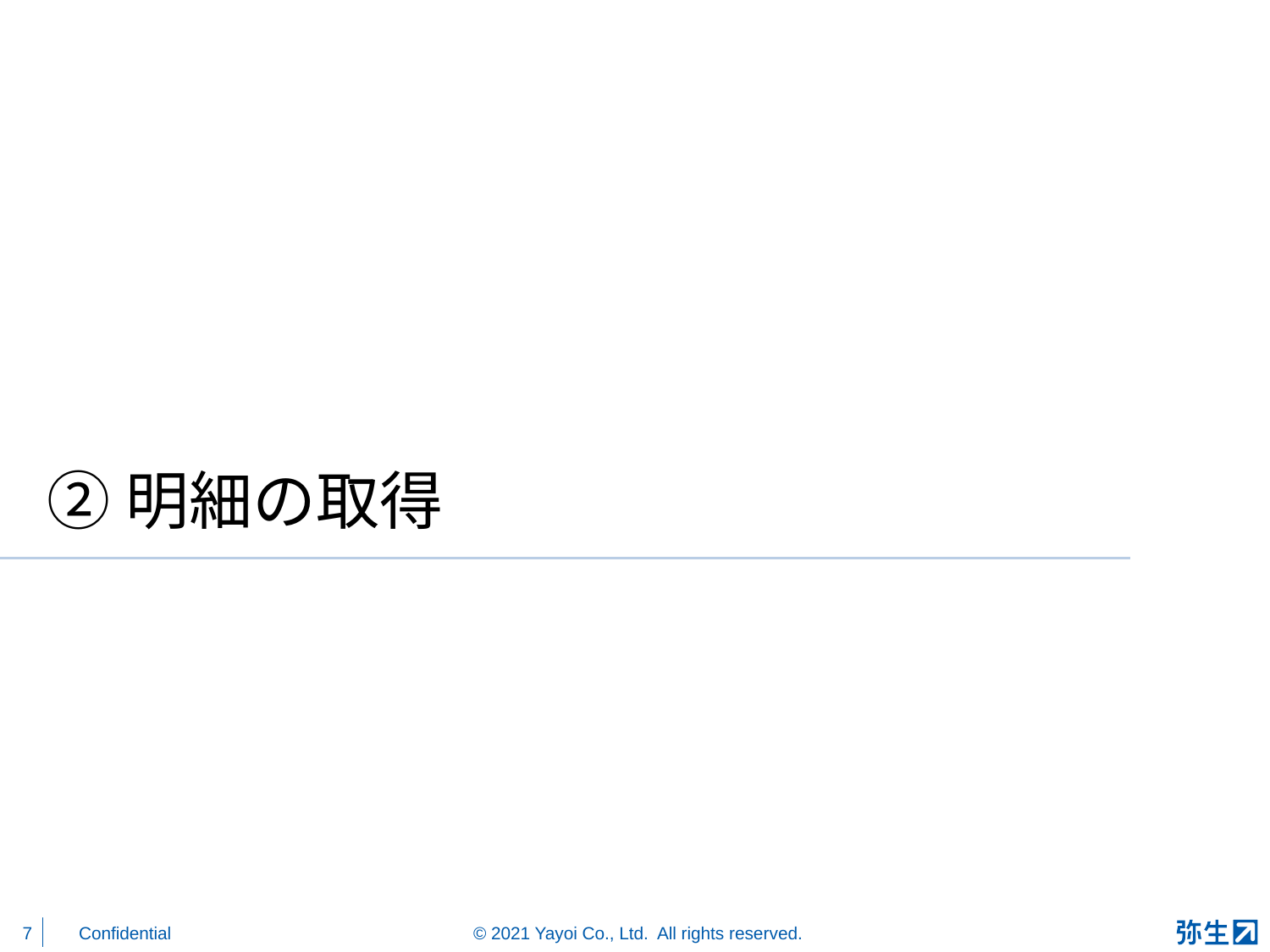

# ②明細の取得

Confidential
7
© 2021 Yayoi Co., Ltd.  All rights reserved.